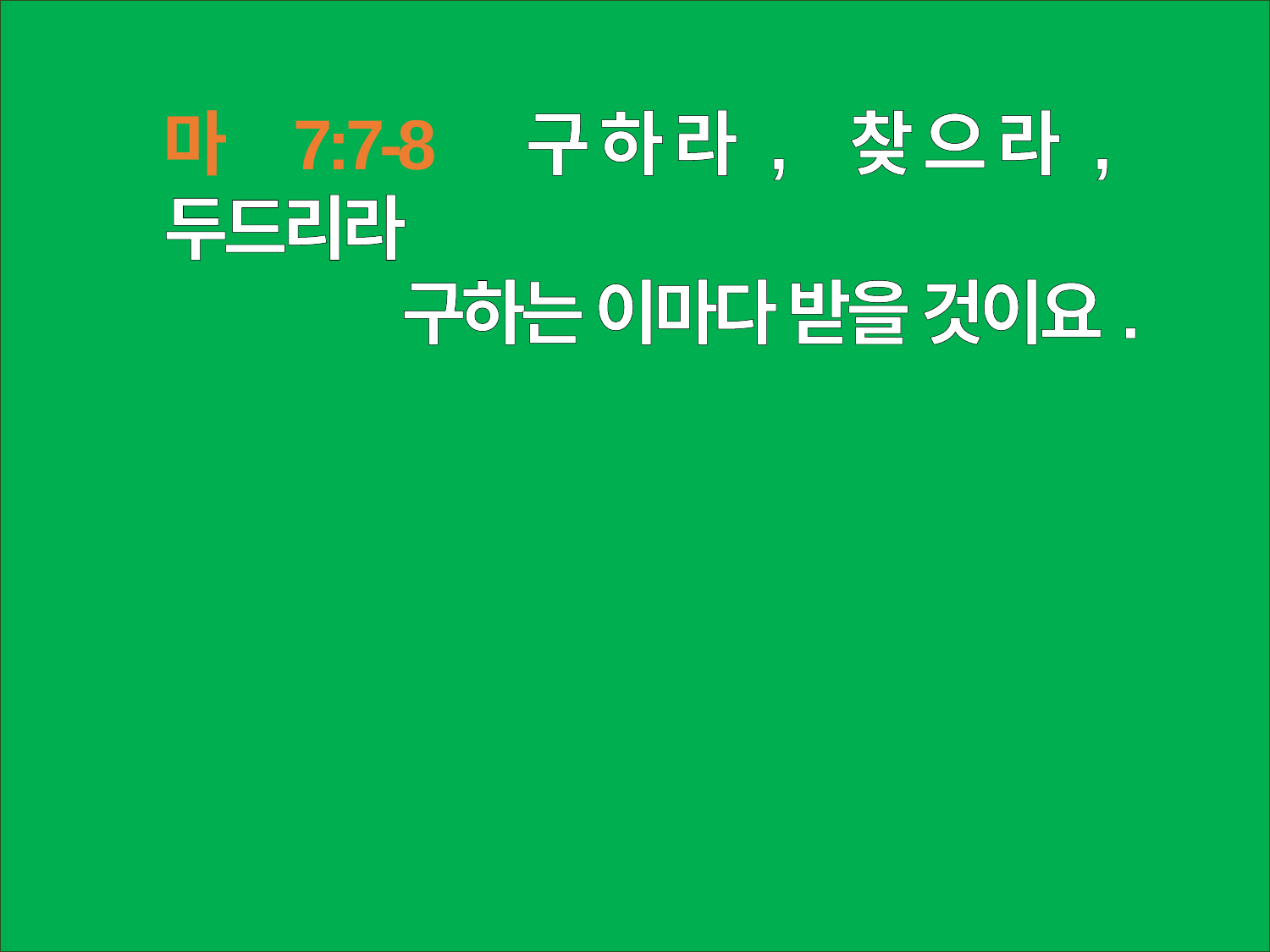

마 7:7-8  구하라, 찾으라, 두드리라
               구하는 이마다 받을 것이요.